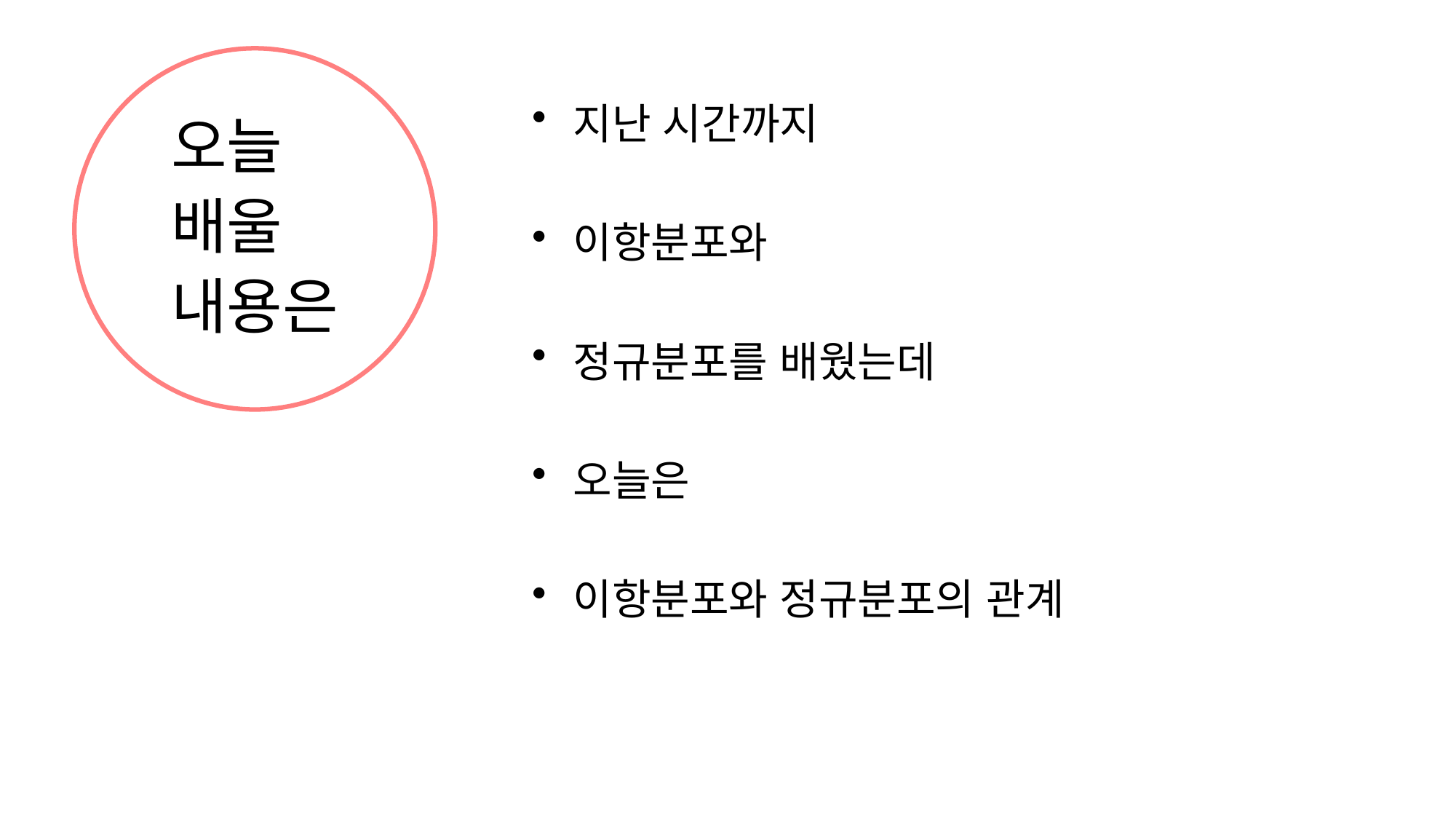

# 오늘 배울 내용은
지난 시간까지

이항분포와

정규분포를 배웠는데

오늘은

이항분포와 정규분포의 관계